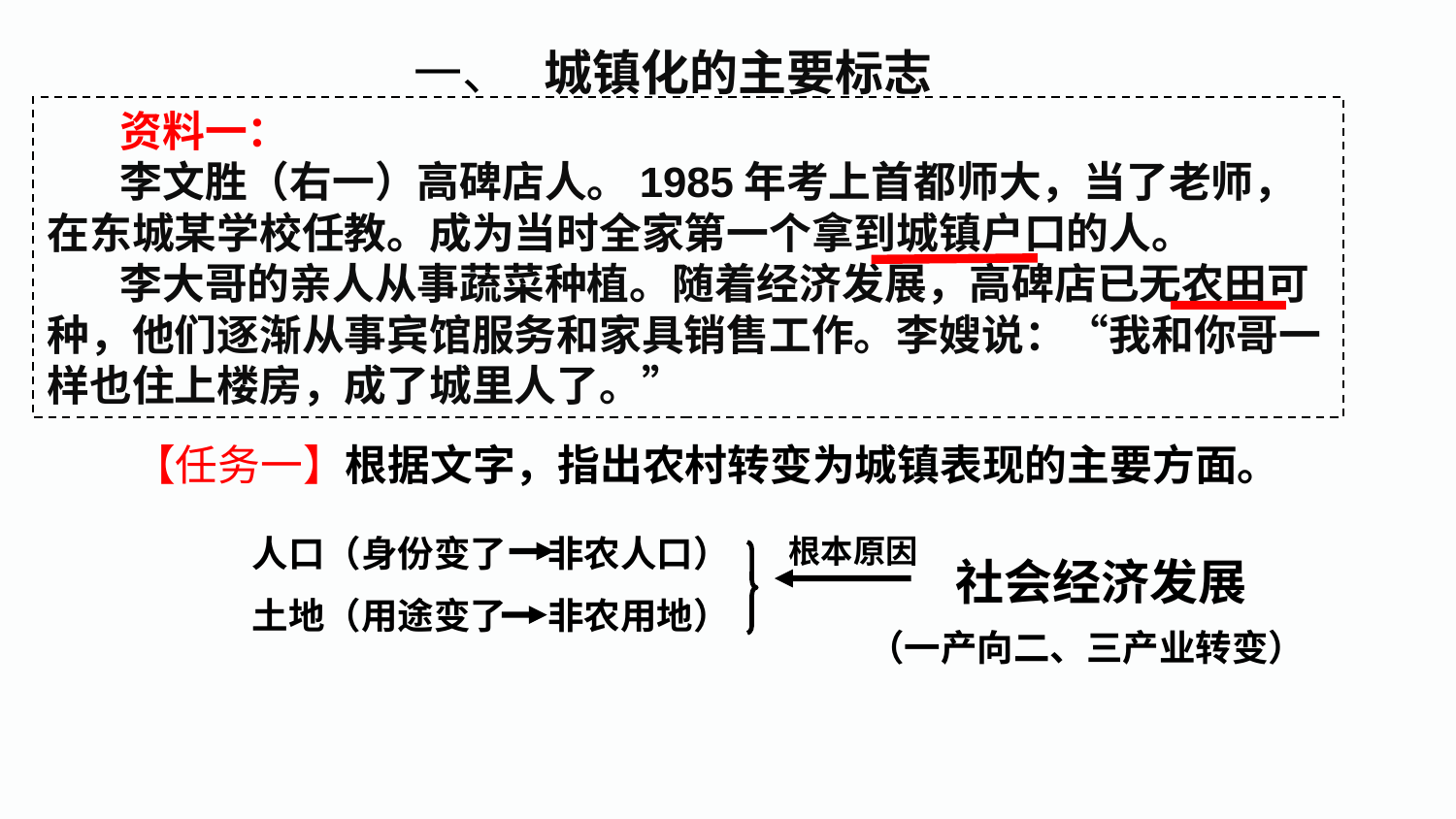

一、   城镇化的主要标志
资料一：
李文胜（右一）高碑店人。1985年考上首都师大，当了老师，在东城某学校任教。成为当时全家第一个拿到城镇户口的人。
李大哥的亲人从事蔬菜种植。随着经济发展，高碑店已无农田可种，他们逐渐从事宾馆服务和家具销售工作。李嫂说：“我和你哥一样也住上楼房，成了城里人了。”
【任务一】根据文字，指出农村转变为城镇表现的主要方面。

人口（身份变了     非农人口）
土地（用途变了     非农用地）
根本原因

 社会经济发展

（一产向二、三产业转变）
5